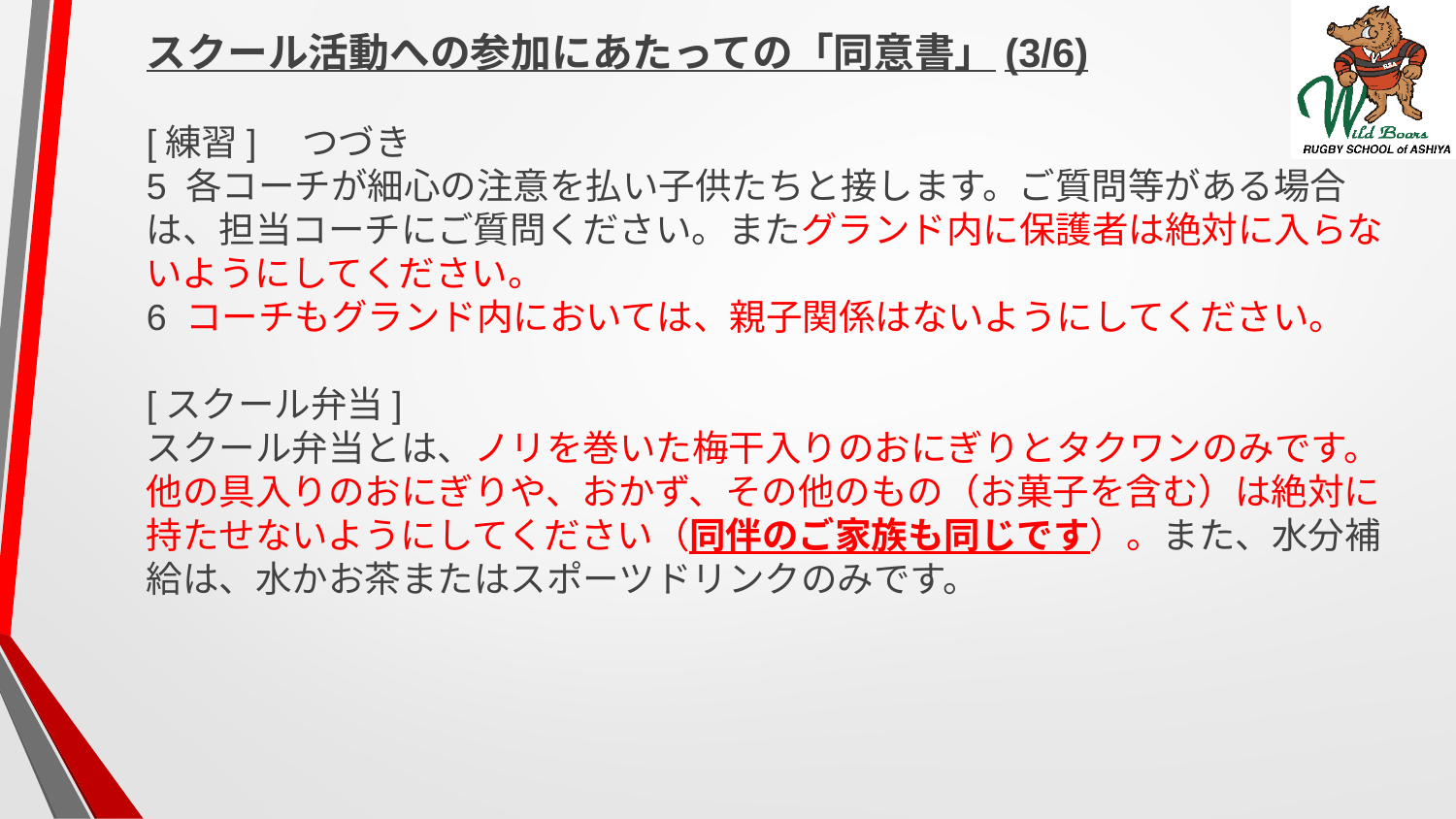

スクール活動への参加にあたっての「同意書」(3/6)

[練習]　つづき
5 各コーチが細心の注意を払い子供たちと接します。ご質問等がある場合は、担当コーチにご質問ください。またグランド内に保護者は絶対に入らないようにしてください。
6 コーチもグランド内においては、親子関係はないようにしてください。

[スクール弁当]
スクール弁当とは、ノリを巻いた梅干入りのおにぎりとタクワンのみです。他の具入りのおにぎりや、おかず、その他のもの（お菓子を含む）は絶対に持たせないようにしてください（同伴のご家族も同じです）。また、水分補給は、水かお茶またはスポーツドリンクのみです。